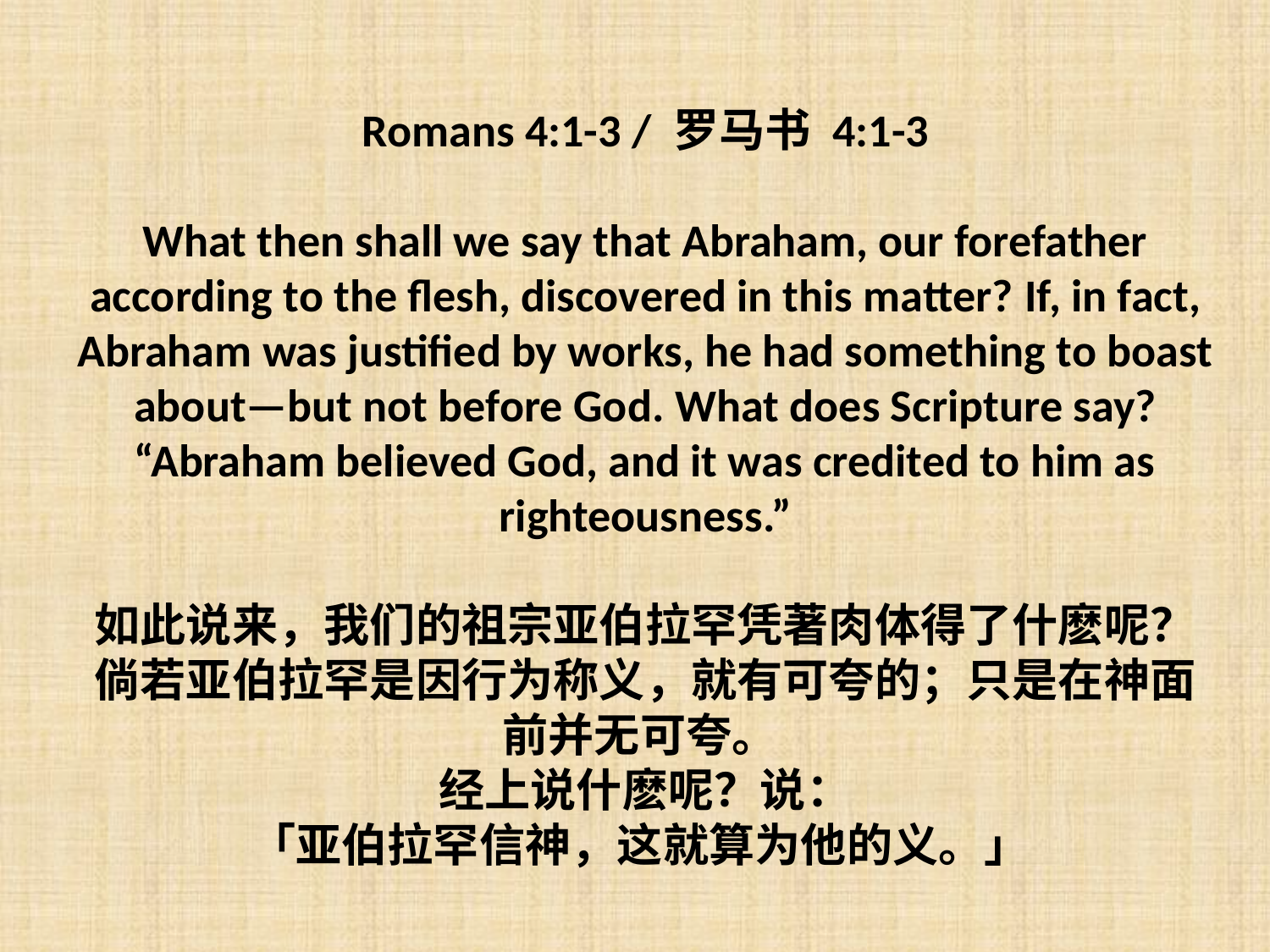

Romans 4:1-3 / 罗马书 4:1-3

What then shall we say that Abraham, our forefather according to the flesh, discovered in this matter? If, in fact, Abraham was justified by works, he had something to boast about—but not before God. What does Scripture say? “Abraham believed God, and it was credited to him as righteousness.”

如此说来，我们的祖宗亚伯拉罕凭著肉体得了什麽呢？ 倘若亚伯拉罕是因行为称义，就有可夸的；只是在神面前并无可夸。
经上说什麽呢？说：
「亚伯拉罕信神，这就算为他的义。」